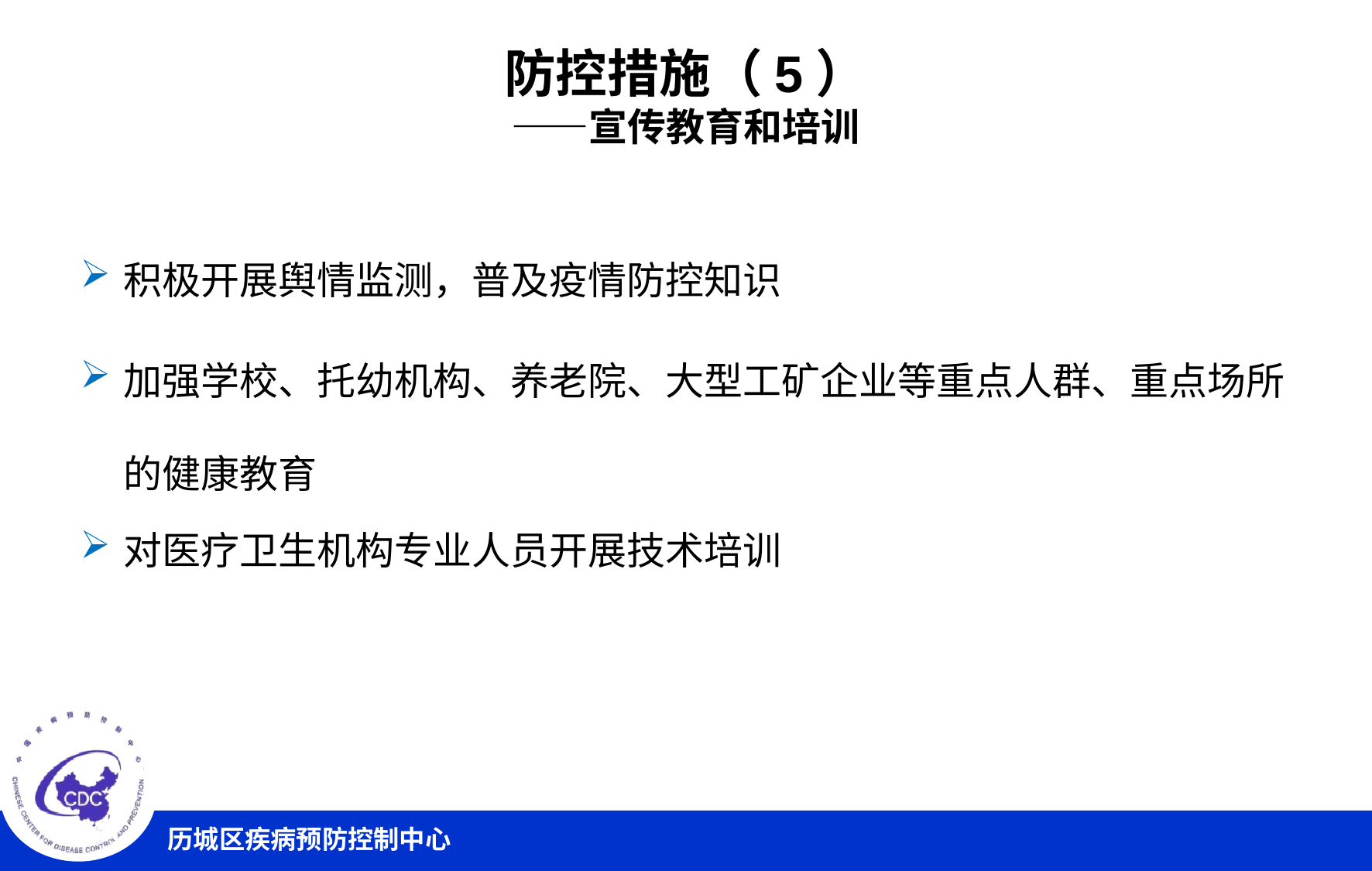

# 防控措施（5） ——宣传教育和培训
积极开展舆情监测，普及疫情防控知识
加强学校、托幼机构、养老院、大型工矿企业等重点人群、重点场所的健康教育
对医疗卫生机构专业人员开展技术培训